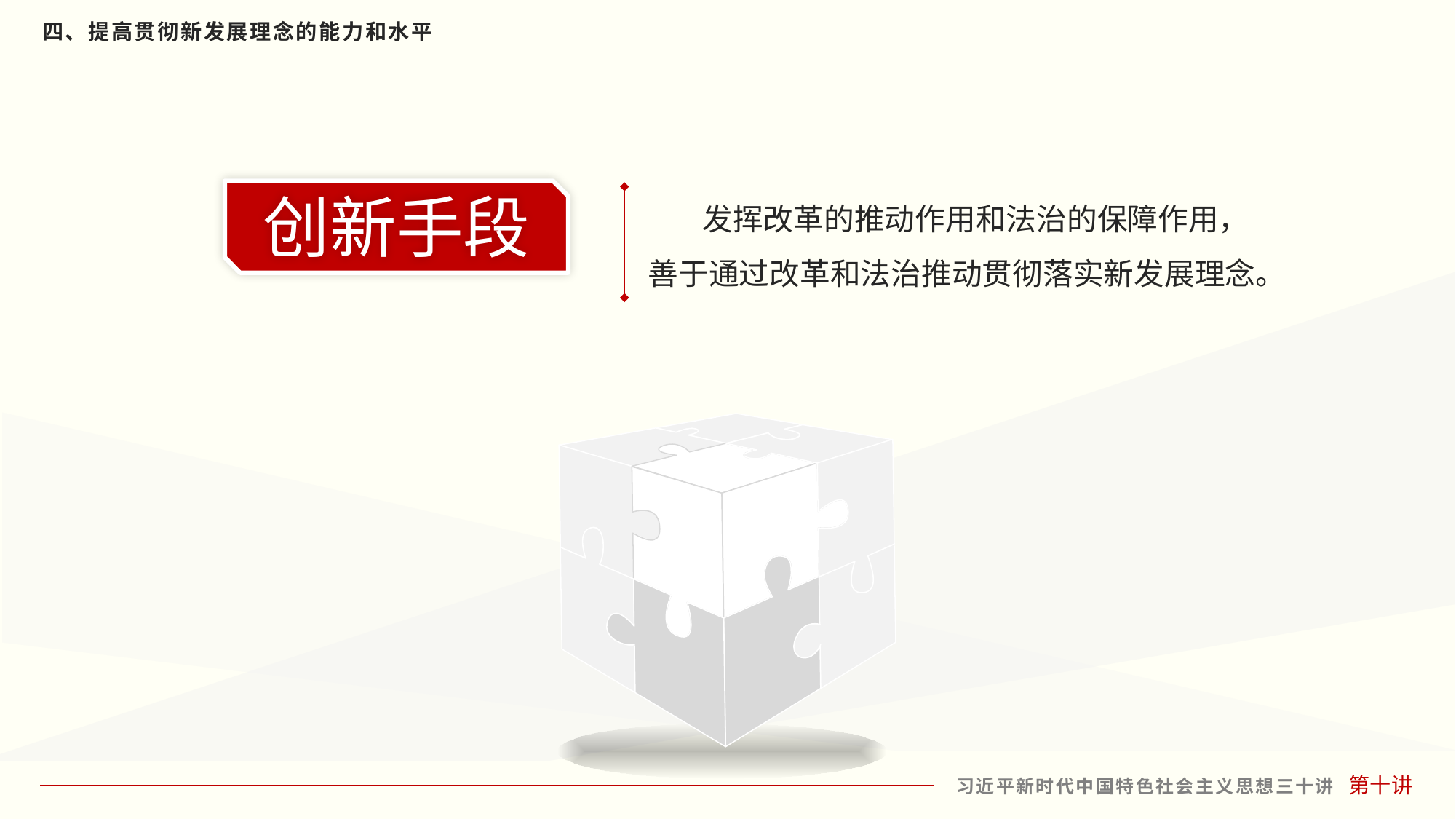

发挥改革的推动作用和法治的保障作用，善于通过改革和法治推动贯彻落实新发展理念。
创新手段